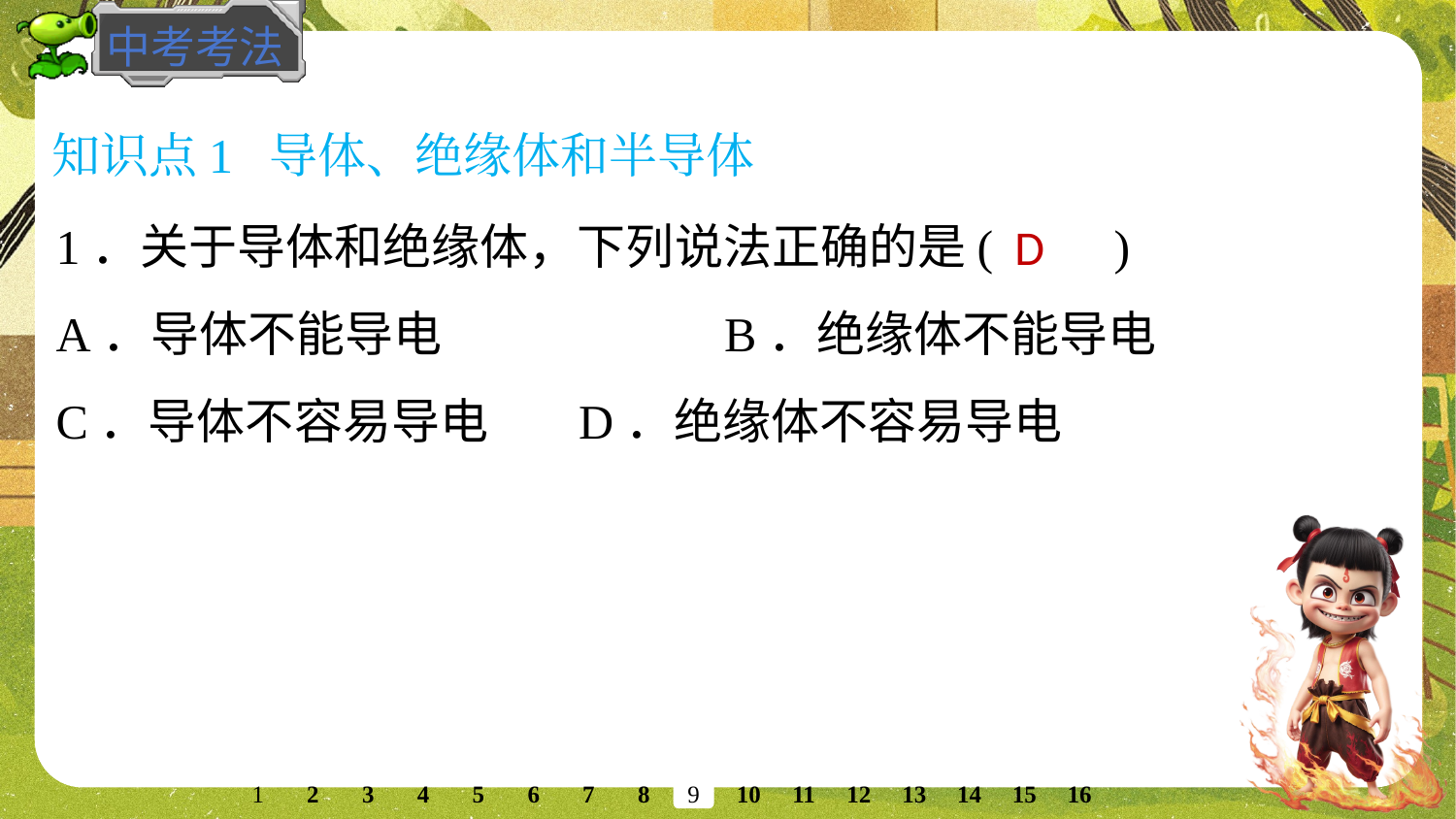

知识点1
导体、绝缘体和半导体
1．关于导体和绝缘体，下列说法正确的是(　　)
A．导体不能导电  		B．绝缘体不能导电
C．导体不容易导电  	D．绝缘体不容易导电
D
2
3
4
5
6
7
8
10
11
12
13
14
15
16
1
9